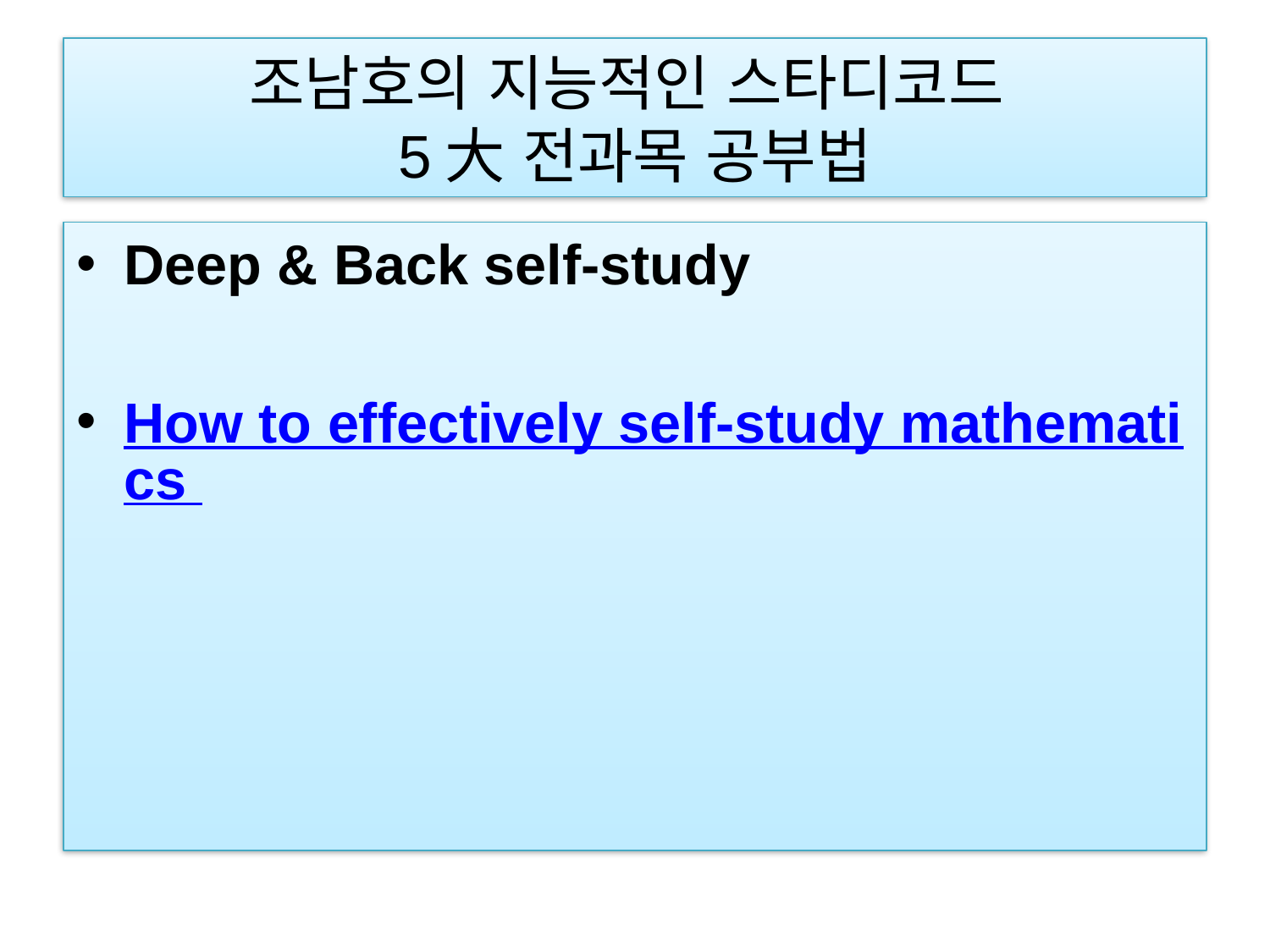

# 조남호의 지능적인 스타디코드 5大 전과목 공부법
Deep & Back self-study

How to effectively self-study mathematics